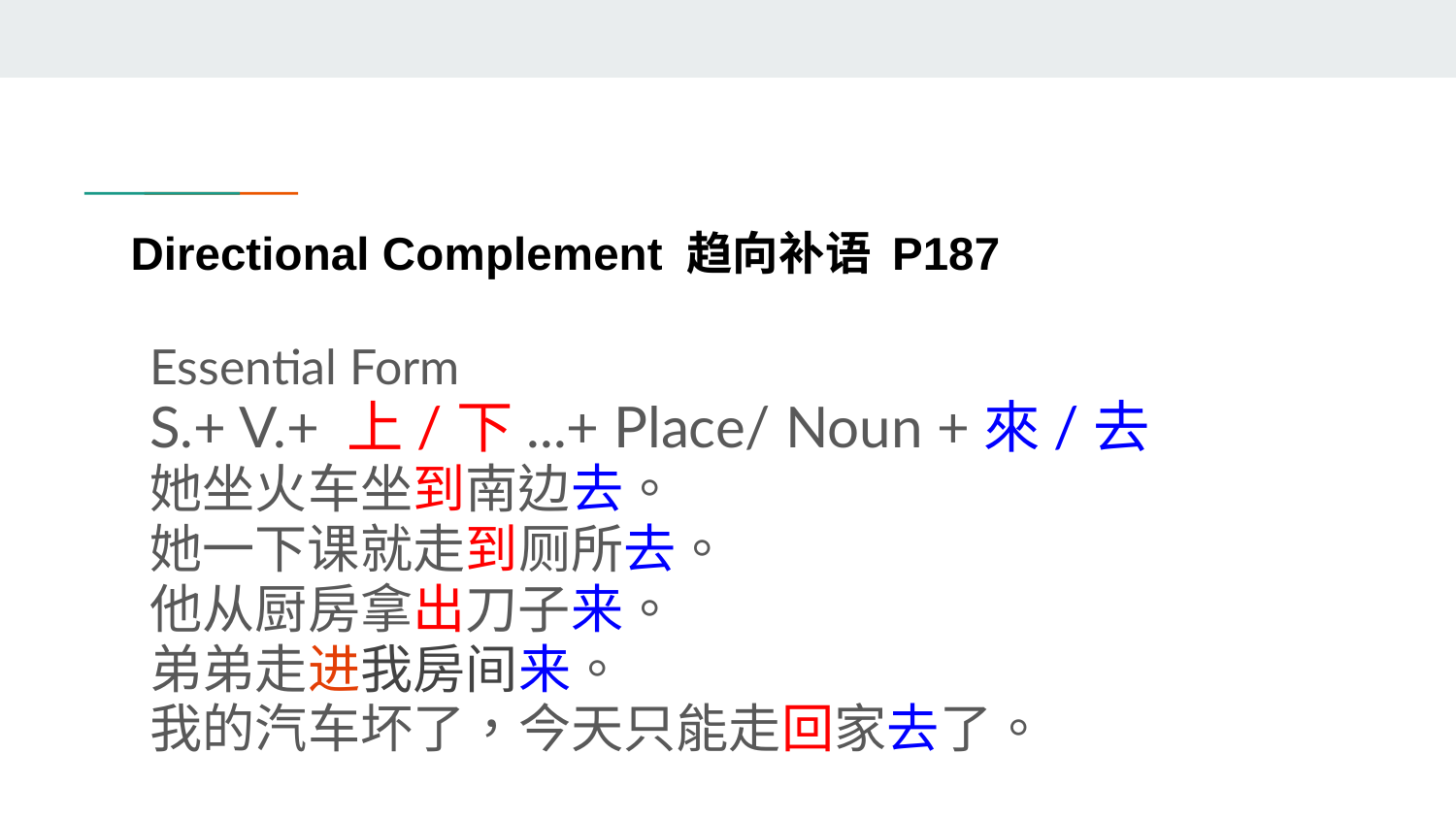

# Directional Complement 趋向补语 P187
Essential Form
S.+ V.+ 上/下...+ Place/ Noun +來/去
她坐火车坐到南边去。
她一下课就走到厕所去。
他从厨房拿出刀子来。
弟弟走进我房间来。
我的汽车坏了，今天只能走回家去了。